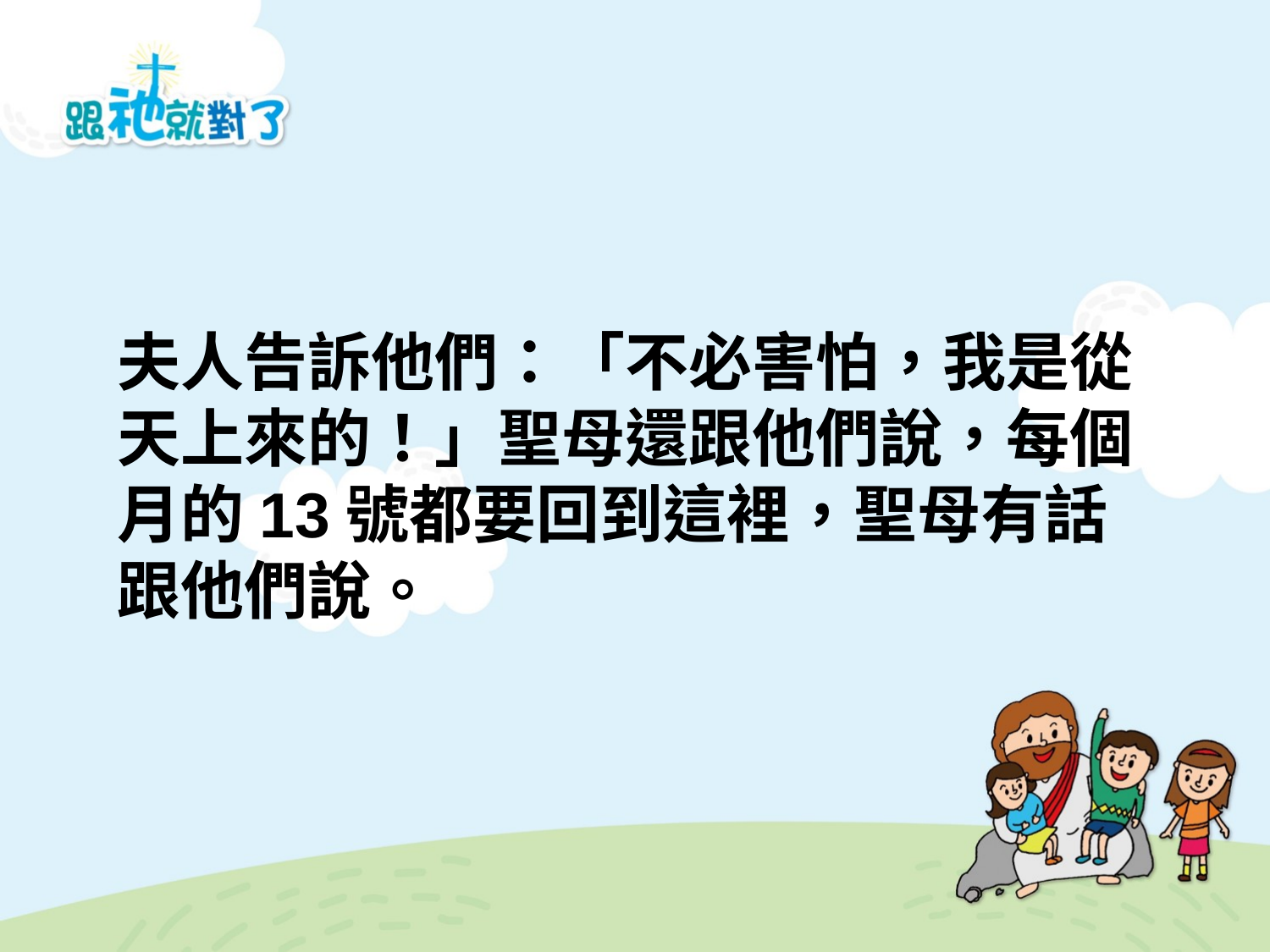

夫人告訴他們：「不必害怕，我是從天上來的！」聖母還跟他們說，每個月的13號都要回到這裡，聖母有話跟他們說。